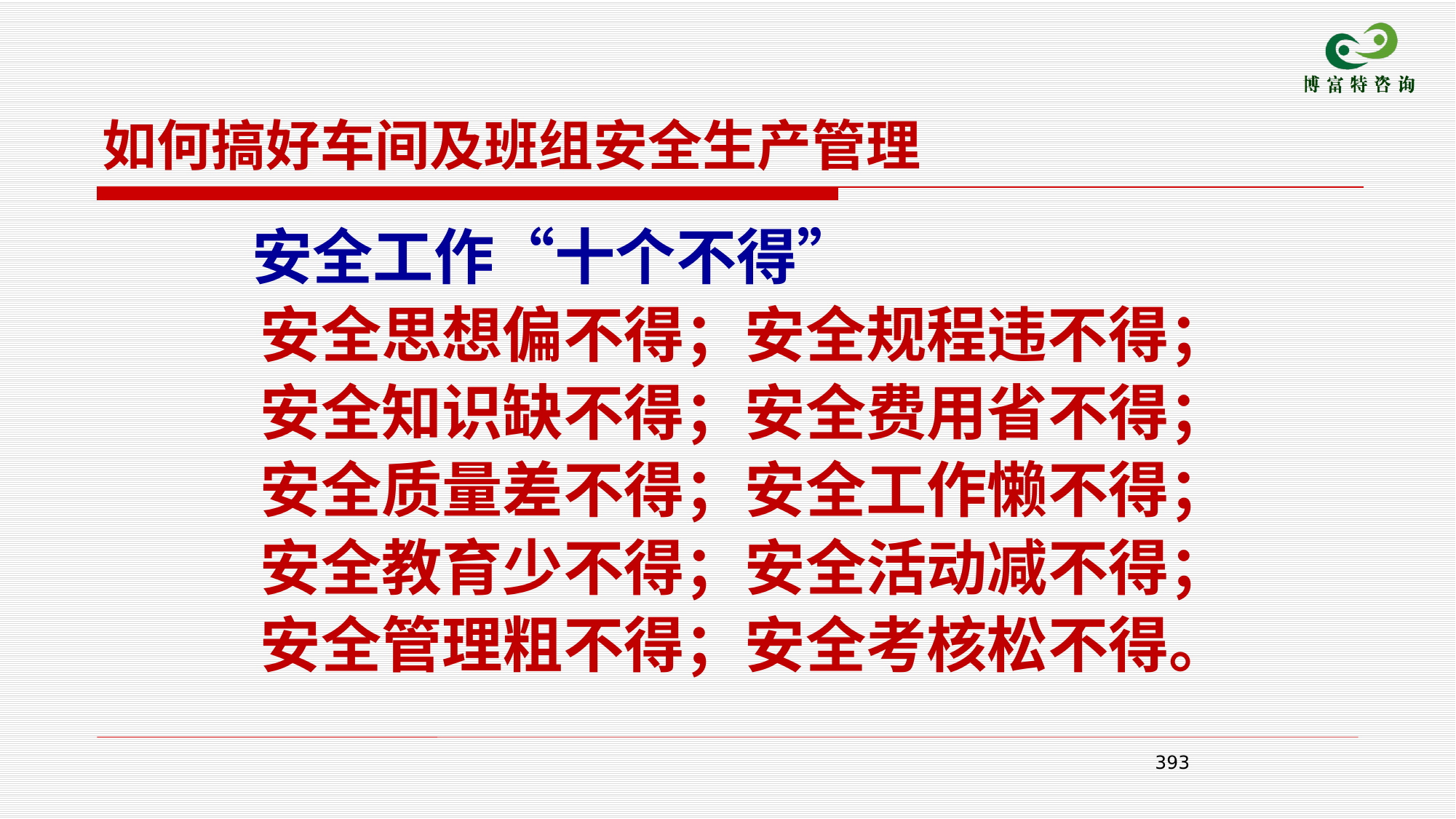

如何搞好车间及班组安全生产管理
  安全工作“十个不得”
  安全思想偏不得；安全规程违不得；
  安全知识缺不得；安全费用省不得；
  安全质量差不得；安全工作懒不得；
  安全教育少不得；安全活动减不得；
  安全管理粗不得；安全考核松不得。

393